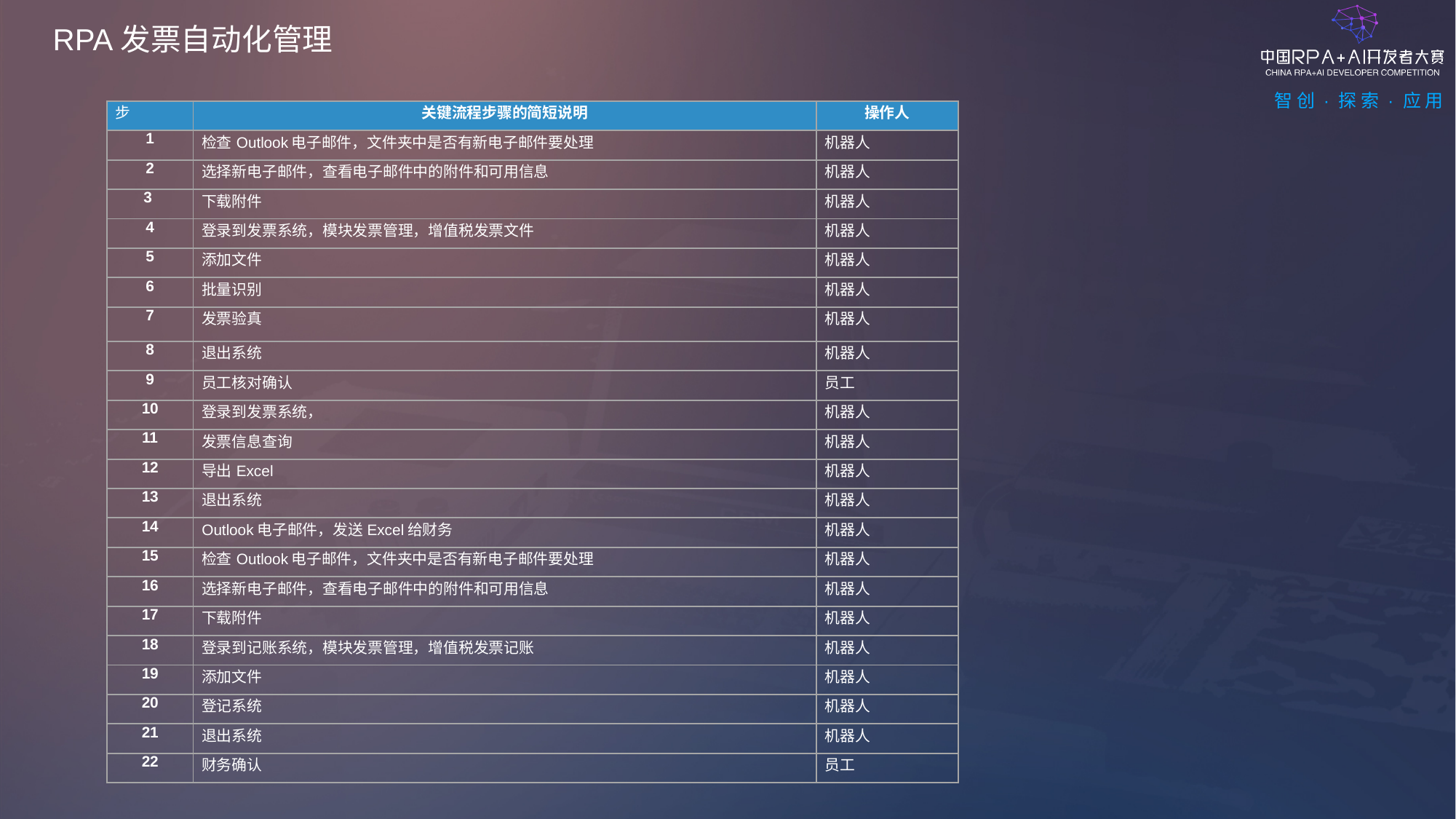

RPA发票自动化管理
| 步 | 关键流程步骤的简短说明 | 操作人 |
| --- | --- | --- |
| 1 | 检查Outlook电子邮件，文件夹中是否有新电子邮件要处理 | 机器人 |
| 2 | 选择新电子邮件，查看电子邮件中的附件和可用信息 | 机器人 |
| 3 | 下载附件 | 机器人 |
| 4 | 登录到发票系统，模块发票管理，增值税发票文件 | 机器人 |
| 5 | 添加文件 | 机器人 |
| 6 | 批量识别 | 机器人 |
| 7 | 发票验真 | 机器人 |
| 8 | 退出系统 | 机器人 |
| 9 | 员工核对确认 | 员工 |
| 10 | 登录到发票系统， | 机器人 |
| 11 | 发票信息查询 | 机器人 |
| 12 | 导出Excel | 机器人 |
| 13 | 退出系统 | 机器人 |
| 14 | Outlook电子邮件，发送Excel给财务 | 机器人 |
| 15 | 检查Outlook电子邮件，文件夹中是否有新电子邮件要处理 | 机器人 |
| 16 | 选择新电子邮件，查看电子邮件中的附件和可用信息 | 机器人 |
| 17 | 下载附件 | 机器人 |
| 18 | 登录到记账系统，模块发票管理，增值税发票记账 | 机器人 |
| 19 | 添加文件 | 机器人 |
| 20 | 登记系统 | 机器人 |
| 21 | 退出系统 | 机器人 |
| 22 | 财务确认 | 员工 |